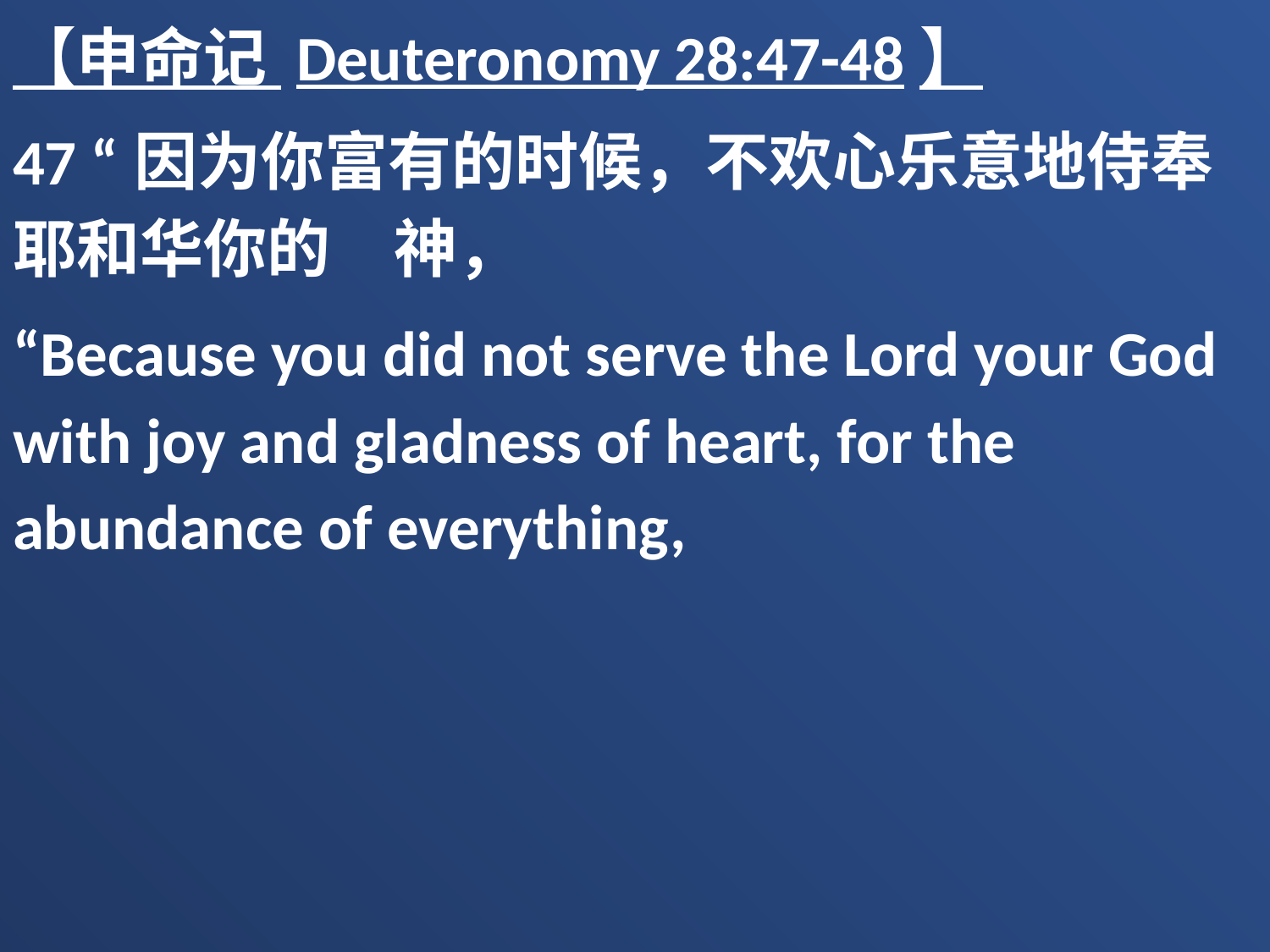

【申命记 Deuteronomy 28:47-48】
47 “因为你富有的时候，不欢心乐意地侍奉耶和华你的　神，
“Because you did not serve the Lord your God with joy and gladness of heart, for the abundance of everything,